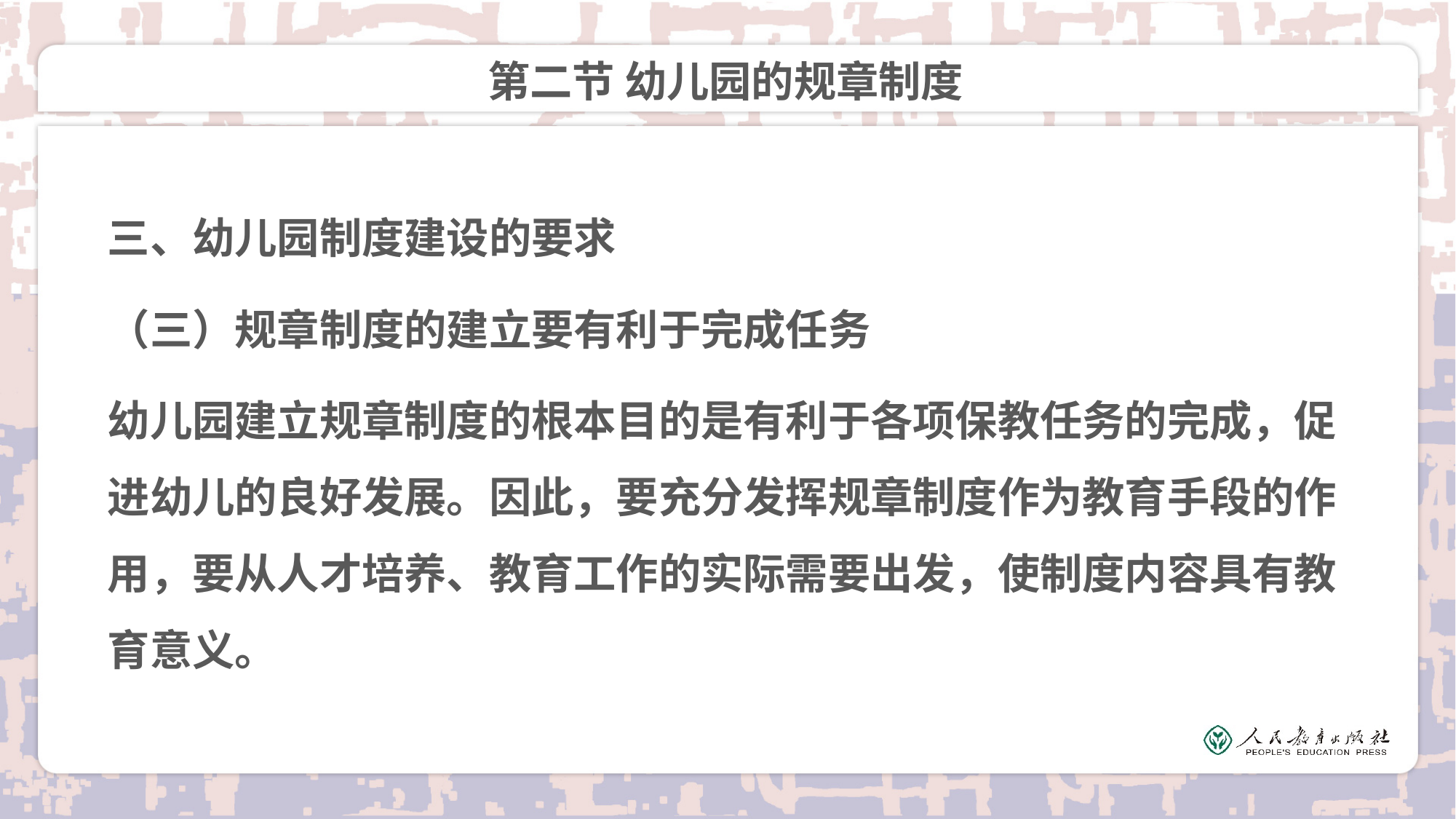

# 第二节 幼儿园的规章制度
三、幼儿园制度建设的要求
（三）规章制度的建立要有利于完成任务
幼儿园建立规章制度的根本目的是有利于各项保教任务的完成，促进幼儿的良好发展。因此，要充分发挥规章制度作为教育手段的作用，要从人才培养、教育工作的实际需要出发，使制度内容具有教育意义。